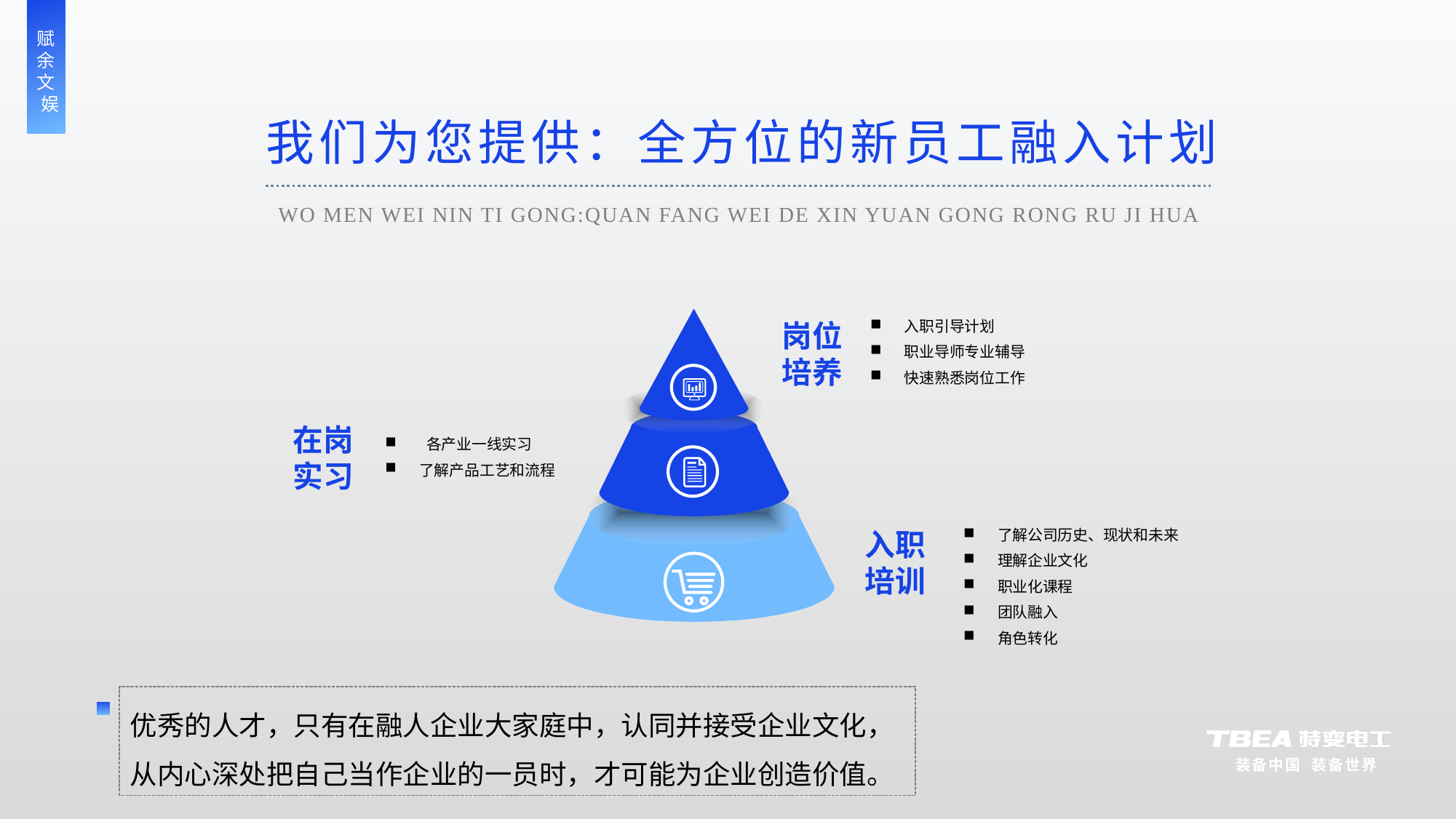

我们为您提供：全方位的新员工融入计划
WO MEN WEI NIN TI GONG:QUAN FANG WEI DE XIN YUAN GONG RONG RU JI HUA

入职引导计划
职业导师专业辅导
快速熟悉岗位工作
岗位
培养

在岗
实习
 各产业一线实习
了解产品工艺和流程

了解公司历史、现状和未来
理解企业文化
职业化课程
团队融入
角色转化
入职
培训

优秀的人才，只有在融人企业大家庭中，认同并接受企业文化，从内心深处把自己当作企业的一员时，才可能为企业创造价值。